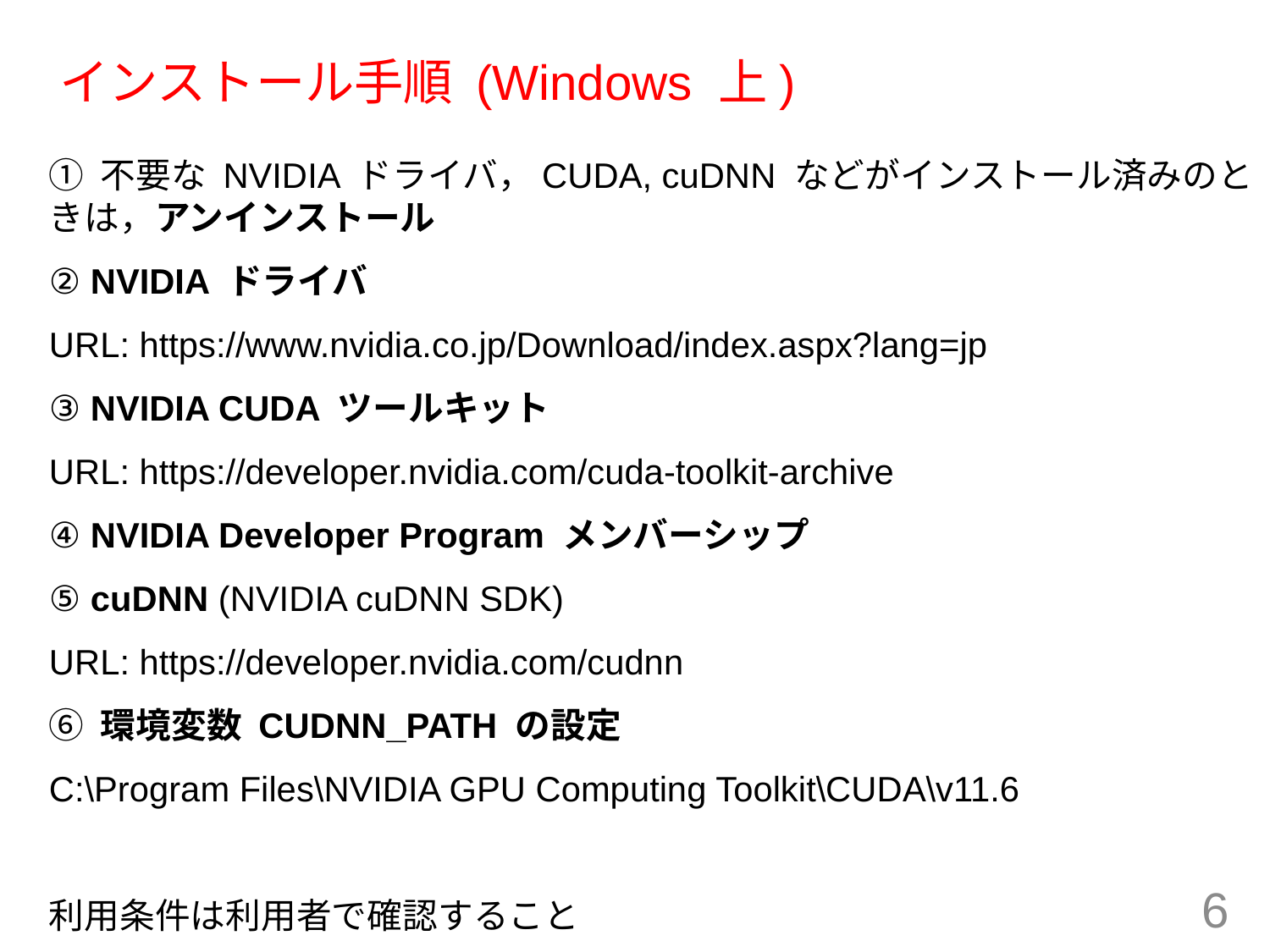

# インストール手順 (Windows 上)
① 不要な NVIDIA ドライバ，CUDA, cuDNN などがインストール済みのときは，アンインストール
② NVIDIA ドライバ
URL: https://www.nvidia.co.jp/Download/index.aspx?lang=jp
③ NVIDIA CUDA ツールキット
URL: https://developer.nvidia.com/cuda-toolkit-archive
④ NVIDIA Developer Program メンバーシップ
⑤ cuDNN (NVIDIA cuDNN SDK)
URL: https://developer.nvidia.com/cudnn
⑥ 環境変数 CUDNN_PATH の設定
C:\Program Files\NVIDIA GPU Computing Toolkit\CUDA\v11.6

利用条件は利用者で確認すること

6